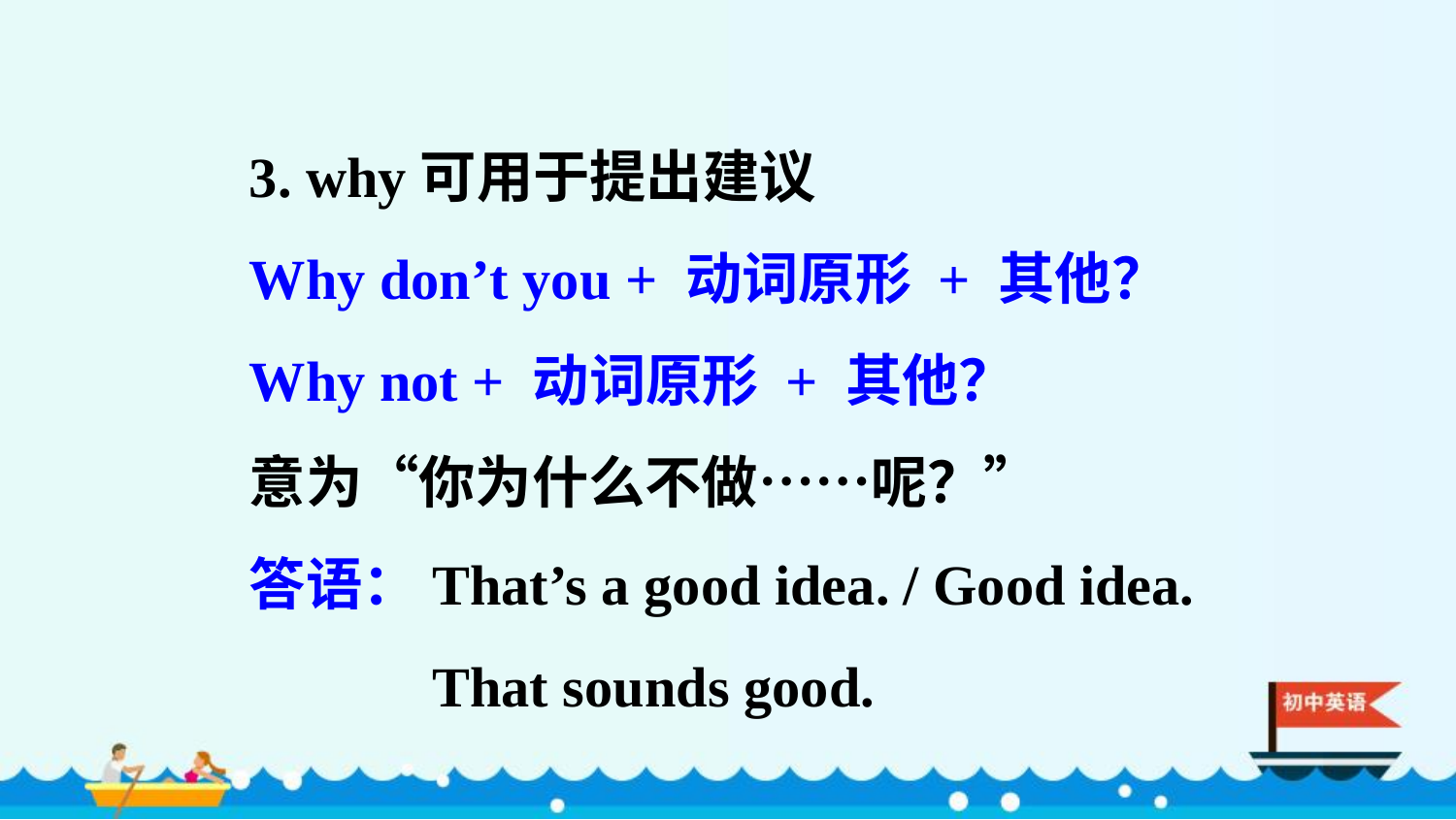

3. why可用于提出建议
Why don’t you + 动词原形 + 其他？
Why not + 动词原形 + 其他？
意为“你为什么不做……呢？”
答语：That’s a good idea. / Good idea.
             That sounds good.